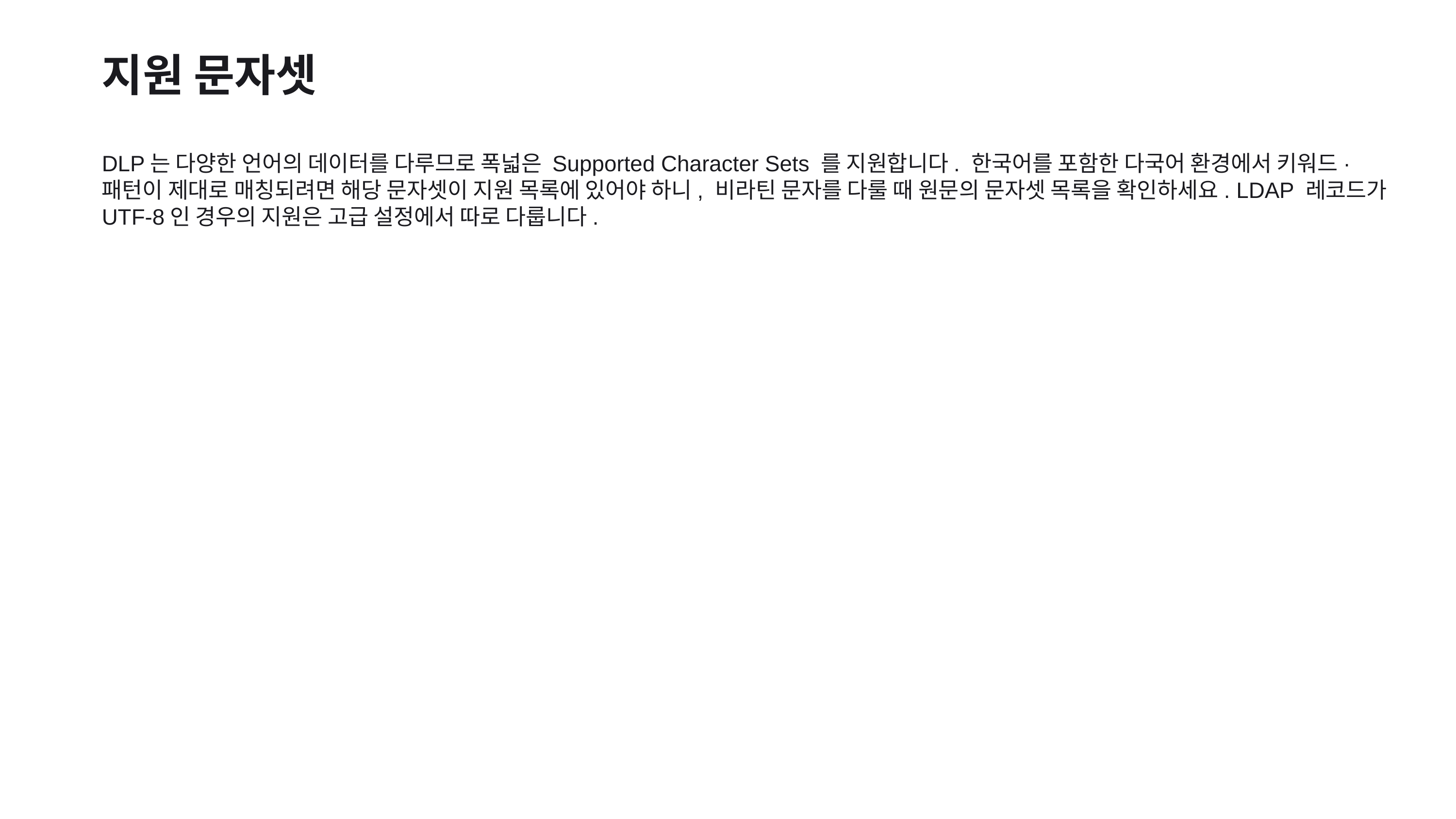

지원 문자셋
DLP는 다양한 언어의 데이터를 다루므로 폭넓은 Supported Character Sets 를 지원합니다. 한국어를 포함한 다국어 환경에서 키워드·패턴이 제대로 매칭되려면 해당 문자셋이 지원 목록에 있어야 하니, 비라틴 문자를 다룰 때 원문의 문자셋 목록을 확인하세요. LDAP 레코드가 UTF-8인 경우의 지원은 고급 설정에서 따로 다룹니다.